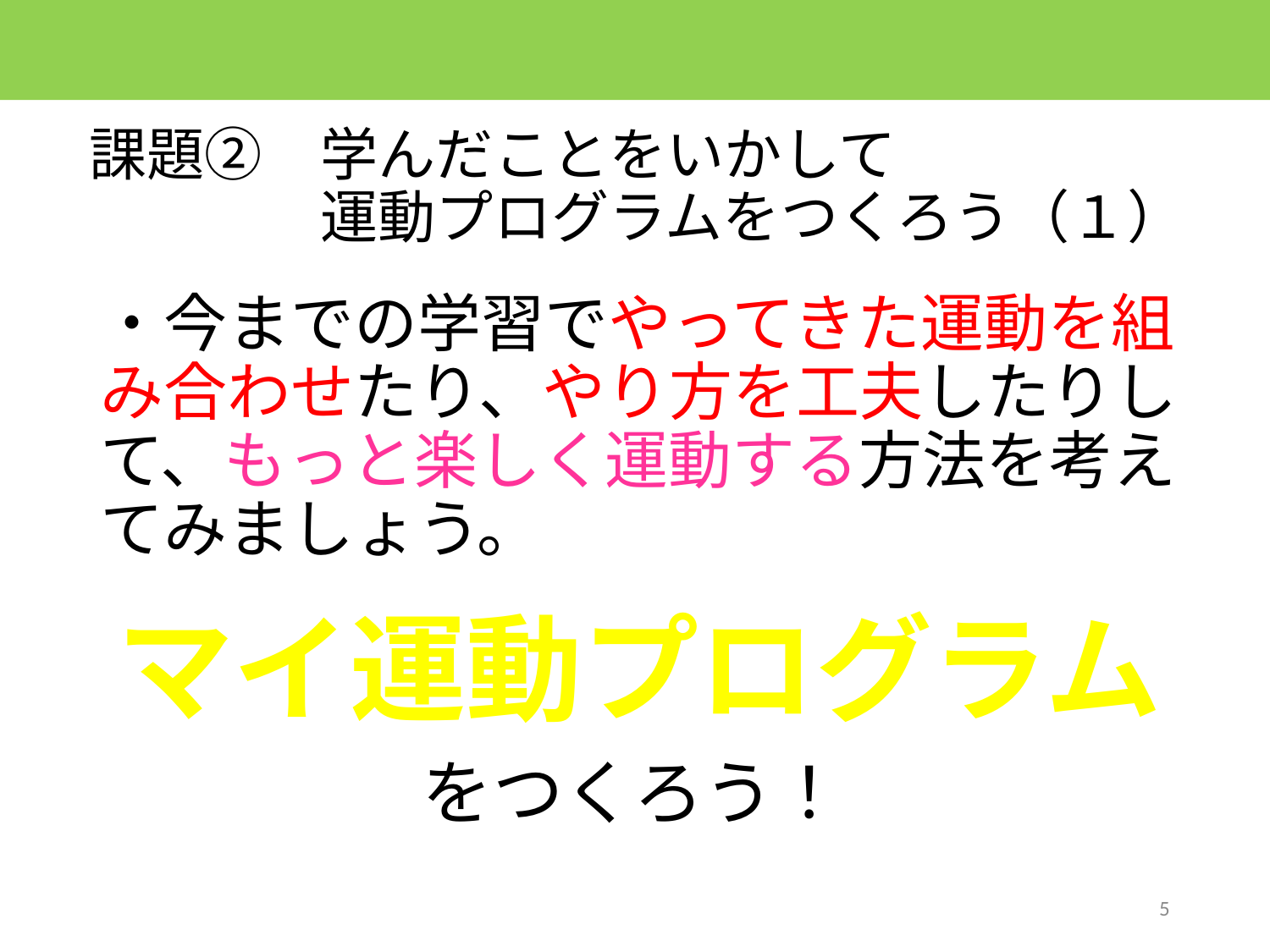

# 課題②　学んだことをいかして 　　　　運動プログラムをつくろう（１）
・今までの学習でやってきた運動を組 み合わせたり、やり方を工夫したりして、もっと楽しく運動する方法を考えてみましょう。

をつくろう！

マイ運動プログラム
5